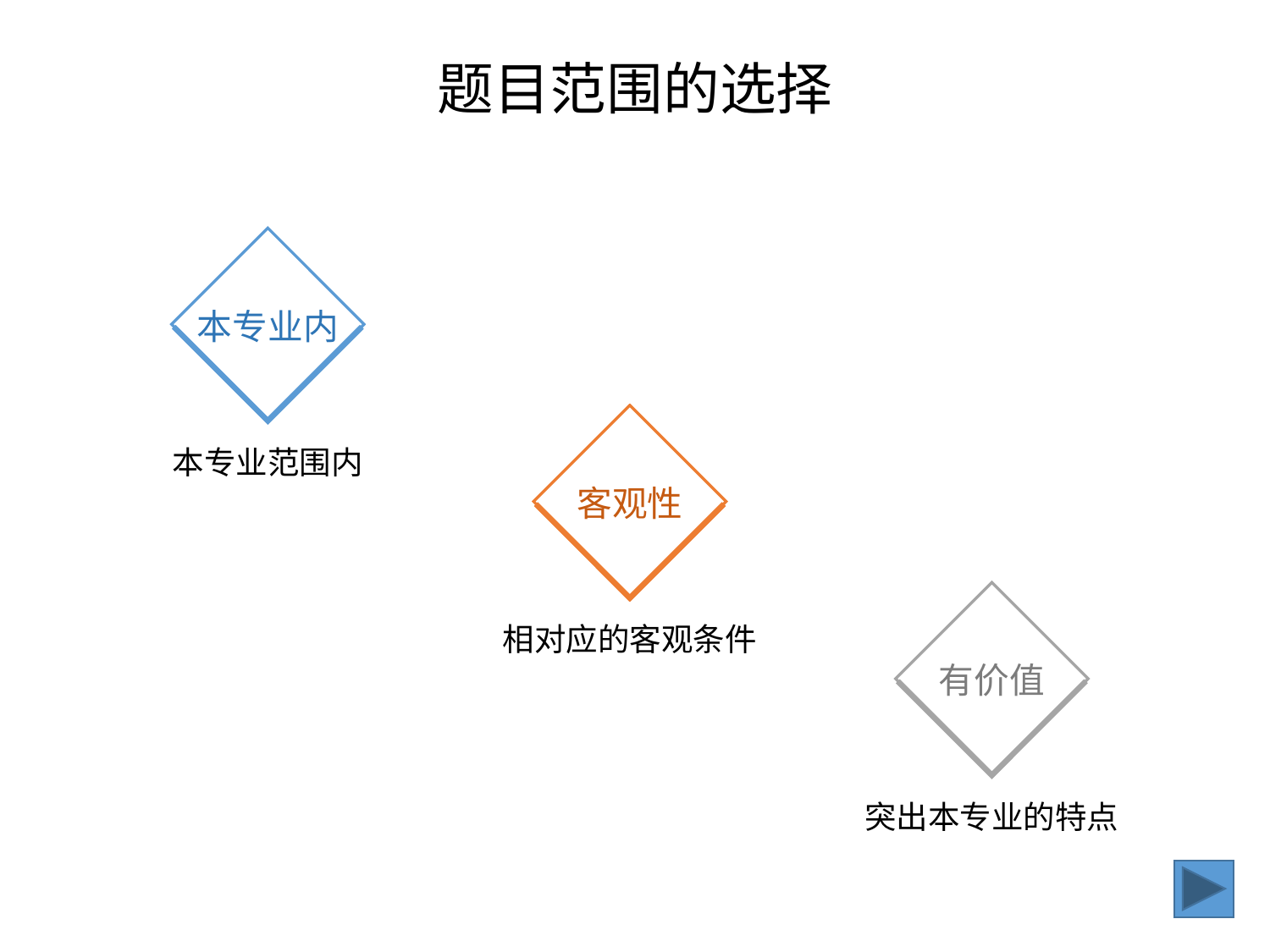

题目范围的选择
本专业内
本专业范围内
客观性
相对应的客观条件
有价值
突出本专业的特点